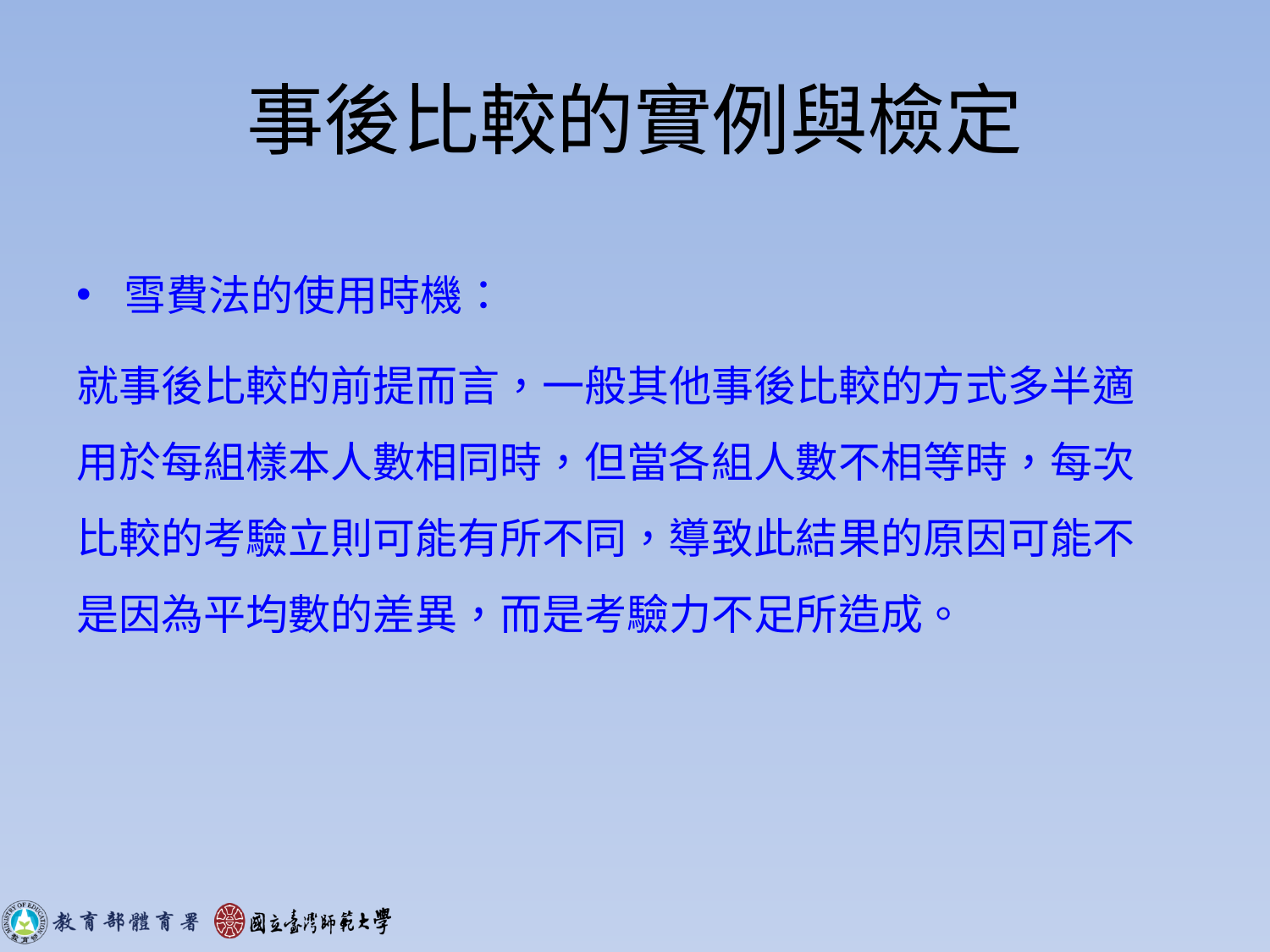

# 事後比較的實例與檢定
雪費法的使用時機：
就事後比較的前提而言，一般其他事後比較的方式多半適用於每組樣本人數相同時，但當各組人數不相等時，每次比較的考驗立則可能有所不同，導致此結果的原因可能不是因為平均數的差異，而是考驗力不足所造成。